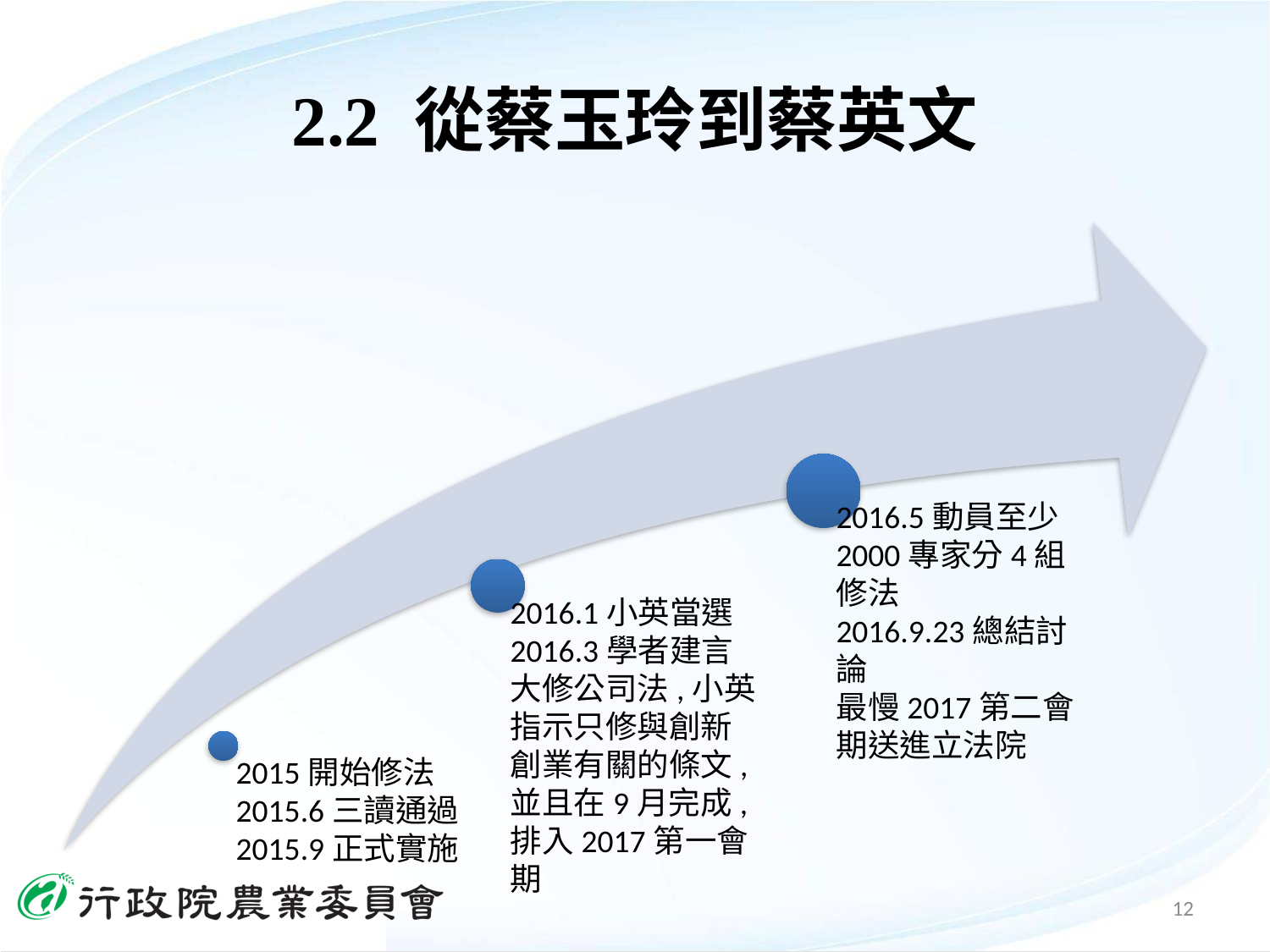

# 2.2 從蔡玉玲到蔡英文
2015開始修法
2015.6三讀通過
2015.9正式實施
2016.1小英當選
2016.3學者建言大修公司法,小英指示只修與創新創業有關的條文,並且在9月完成,排入2017第一會期
2016.5動員至少2000專家分4組修法
2016.9.23總結討論
最慢2017第二會期送進立法院
12